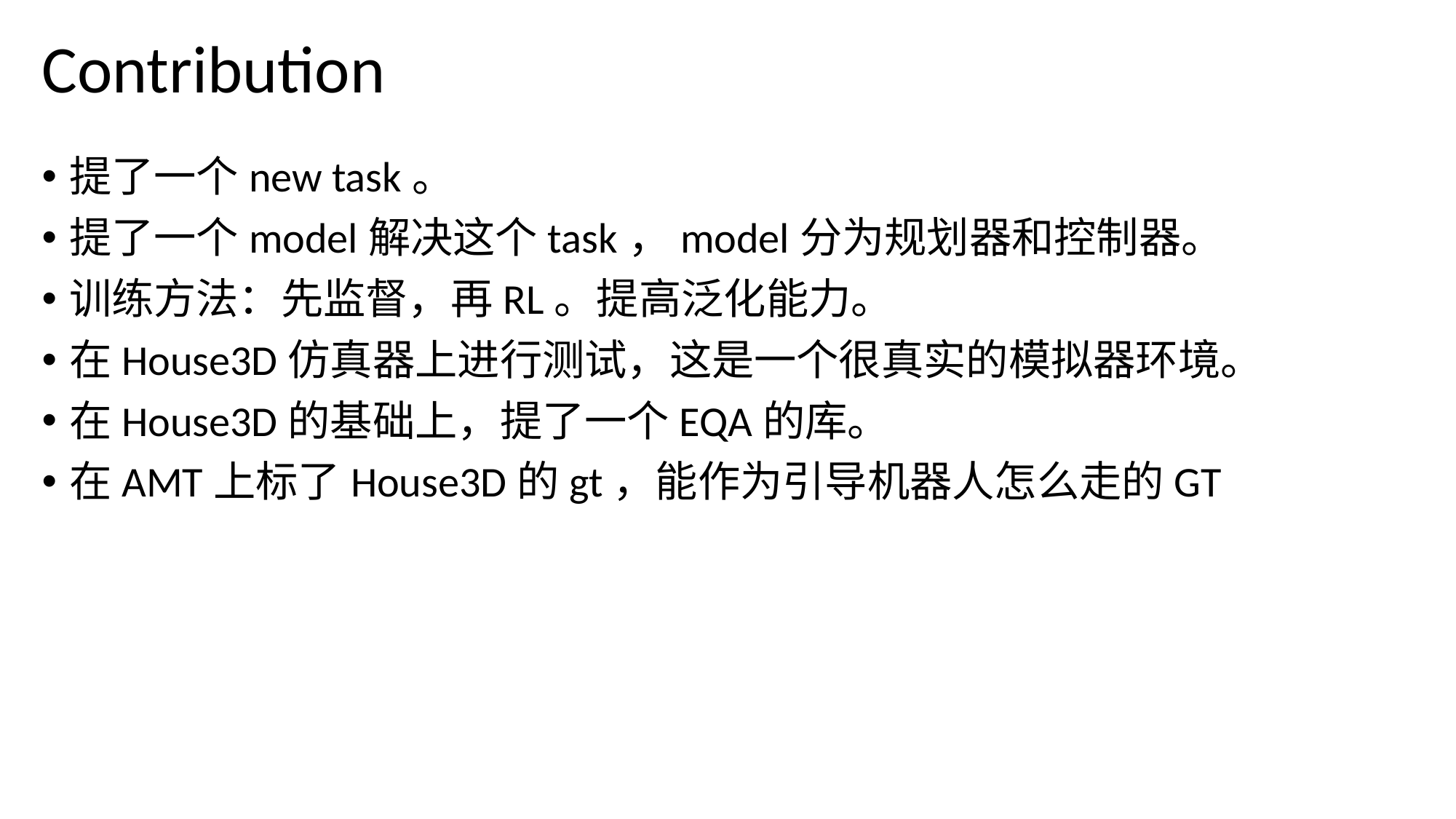

# Contribution
提了一个new task。
提了一个model解决这个task，model分为规划器和控制器。
训练方法：先监督，再RL。提高泛化能力。
在House3D仿真器上进行测试，这是一个很真实的模拟器环境。
在House3D的基础上，提了一个EQA的库。
在AMT上标了House3D的gt，能作为引导机器人怎么走的GT